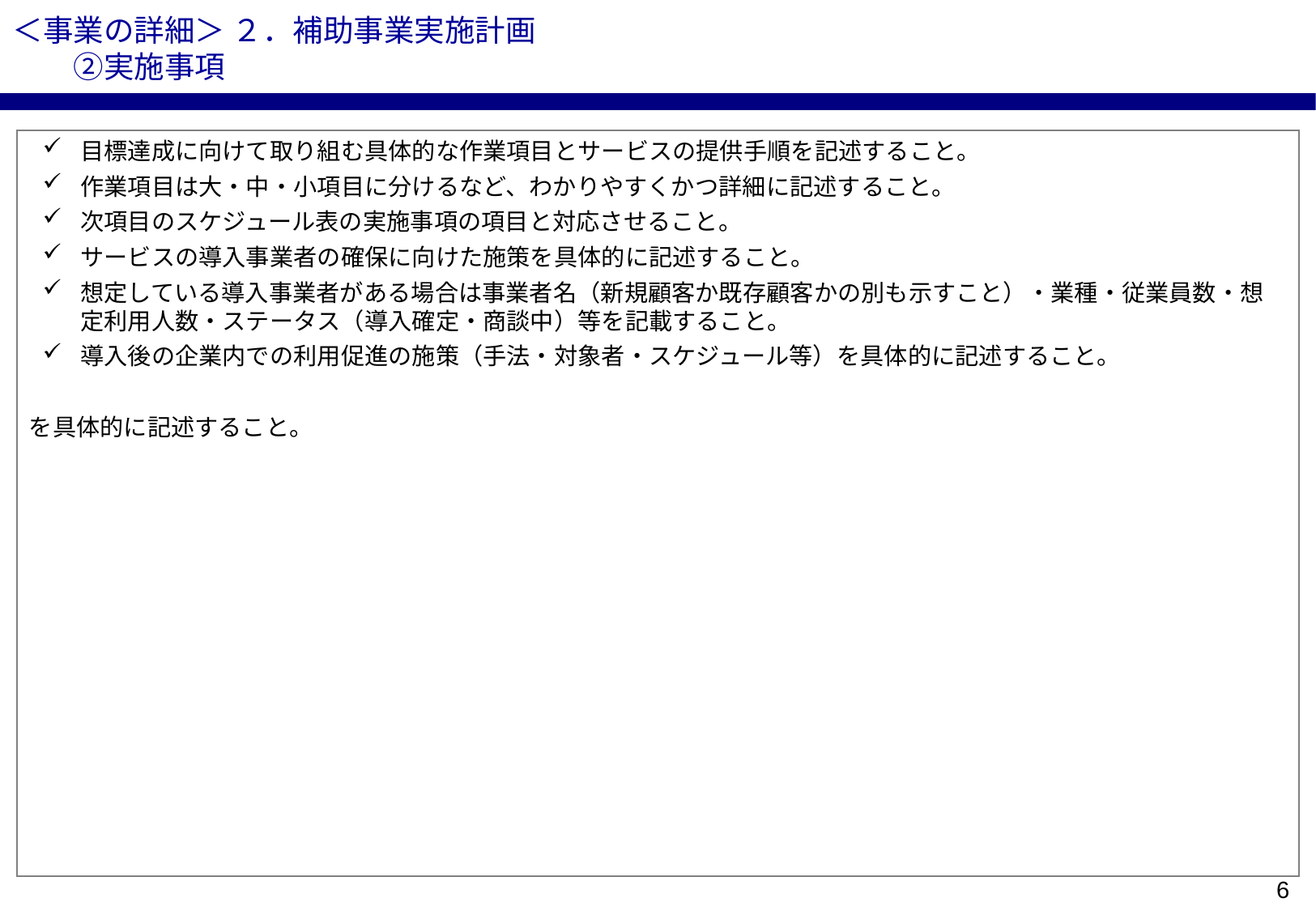

＜事業の詳細＞ ２．補助事業実施計画
　　②実施事項
目標達成に向けて取り組む具体的な作業項目とサービスの提供手順を記述すること。
作業項目は大・中・小項目に分けるなど、わかりやすくかつ詳細に記述すること。
次項目のスケジュール表の実施事項の項目と対応させること。
サービスの導入事業者の確保に向けた施策を具体的に記述すること。
想定している導入事業者がある場合は事業者名（新規顧客か既存顧客かの別も示すこと）・業種・従業員数・想定利用人数・ステータス（導入確定・商談中）等を記載すること。
導入後の企業内での利用促進の施策（手法・対象者・スケジュール等）を具体的に記述すること。

を具体的に記述すること。